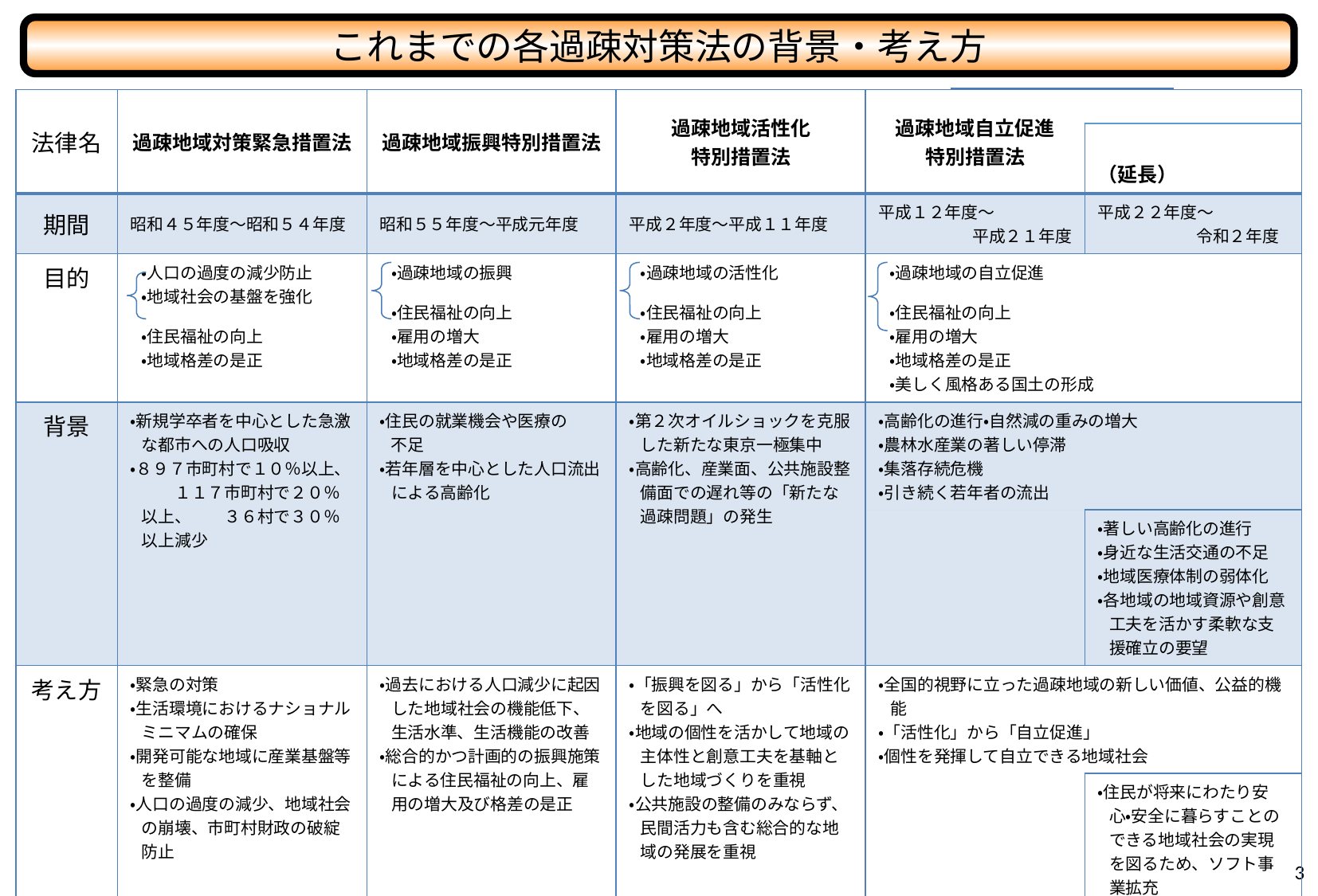

これまでの各過疎対策法の背景・考え方
| 法律名 | 過疎地域対策緊急措置法 | 過疎地域振興特別措置法 | 過疎地域活性化 特別措置法 | 過疎地域自立促進 特別措置法 |  |
| --- | --- | --- | --- | --- | --- |
|  |  |  |  |  | （延長） |
| 期間 | 昭和４５年度～昭和５４年度 | 昭和５５年度～平成元年度 | 平成２年度～平成１１年度 | 平成１２年度～ 平成２１年度 | 平成２２年度～ 　令和２年度 |
| 目的 | ・人口の過度の減少防止 ・地域社会の基盤を強化 ・住民福祉の向上 ・地域格差の是正 | ・過疎地域の振興 ・住民福祉の向上 ・雇用の増大 ・地域格差の是正 | ・過疎地域の活性化 ・住民福祉の向上 ・雇用の増大 ・地域格差の是正 | ・過疎地域の自立促進 ・住民福祉の向上 ・雇用の増大 ・地域格差の是正 ・美しく風格ある国土の形成 |  |
| 背景 | ・新規学卒者を中心とした急激な都市への人口吸収 ・８９７市町村で１０％以上、　　１１７市町村で２０％以上、　　３６村で３０％以上減少 | ・住民の就業機会や医療の 不足 ・若年層を中心とした人口流出による高齢化 | ・第２次オイルショックを克服した新たな東京一極集中 ・高齢化、産業面、公共施設整備面での遅れ等の「新たな過疎問題」の発生 | ・高齢化の進行・自然減の重みの増大 ・農林水産業の著しい停滞 ・集落存続危機 ・引き続く若年者の流出 |  |
|  |  |  |  |  | ・著しい高齢化の進行 ・身近な生活交通の不足 ・地域医療体制の弱体化 ・各地域の地域資源や創意工夫を活かす柔軟な支援確立の要望 |
| 考え方 | ・緊急の対策 ・生活環境におけるナショナル ミニマムの確保 ・開発可能な地域に産業基盤等を整備 ・人口の過度の減少、地域社会の崩壊、市町村財政の破綻 防止 | ・過去における人口減少に起因した地域社会の機能低下、 生活水準、生活機能の改善 ・総合的かつ計画的の振興施策による住民福祉の向上、雇用の増大及び格差の是正 | ・「振興を図る」から「活性化を図る」へ ・地域の個性を活かして地域の主体性と創意工夫を基軸とした地域づくりを重視 ・公共施設の整備のみならず、民間活力も含む総合的な地域の発展を重視 | ・全国的視野に立った過疎地域の新しい価値、公益的機能 ・「活性化」から「自立促進」 ・個性を発揮して自立できる地域社会 |  |
|  |  |  |  |  | ・住民が将来にわたり安心・安全に暮らすことのできる地域社会の実現を図るため、ソフト事業拡充 |
| 成果 | ・市町村道 　改良率９％ → ２２．７％、 　舗装率２．７％ → ３０．６％ ・集会施設整備 ８０％ ・昭和５０年度における人口減少の鈍化（１０％台 → ８％台） | ・市町村道 改良率２２．７％ → ３９％、 　舗装率３０．６％ → ５５．７％ | ・交通通信体系の整備のための経費ウエイトが下がり、 産業振興、高齢者等の保健 福祉、生活環境の整備のシェアが増加 | ・市町村道 改良率５４．２％ 舗装率７０．５％ ・生活安定と福祉向上 ・個性ある地域形成（観光入込客数の増加） |  |

3